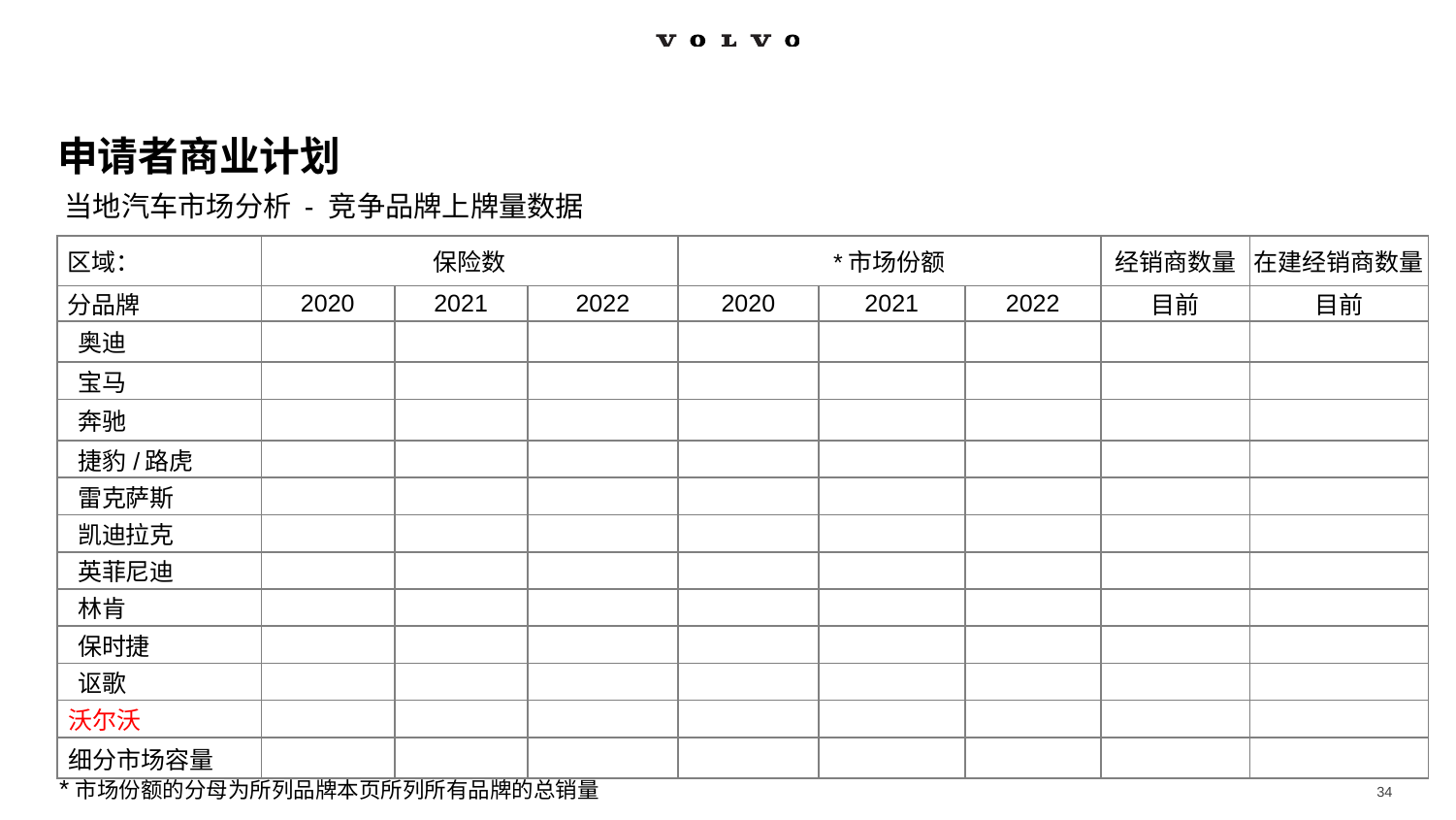

# 申请者商业计划
当地汽车市场分析 - 竞争品牌上牌量数据

| 区域： | 保险数 |  |  | \*市场份额 | \*市场份额 |  | 经销商数量 | 在建经销商数量 |
| --- | --- | --- | --- | --- | --- | --- | --- | --- |
| 分品牌 | 2020 | 2021 | 2022 | 2020 | 2021 | 2022 | 目前 | 目前 |
| 奥迪 |  |  |  |  |  |  |  |  |
| 宝马 |  |  |  |  |  |  |  |  |
| 奔驰 |  |  |  |  |  |  |  |  |
| 捷豹/路虎 |  |  |  |  |  |  |  |  |
| 雷克萨斯 |  |  |  |  |  |  |  |  |
| 凯迪拉克 |  |  |  |  |  |  |  |  |
| 英菲尼迪 |  |  |  |  |  |  |  |  |
| 林肯 |  |  |  |  |  |  |  |  |
| 保时捷 |  |  |  |  |  |  |  |  |
| 讴歌 |  |  |  |  |  |  |  |  |
| 沃尔沃 |  |  |  |  |  |  |  |  |
| 细分市场容量 |  |  |  |  |  |  |  |  |
*市场份额的分母为所列品牌本页所列所有品牌的总销量
34